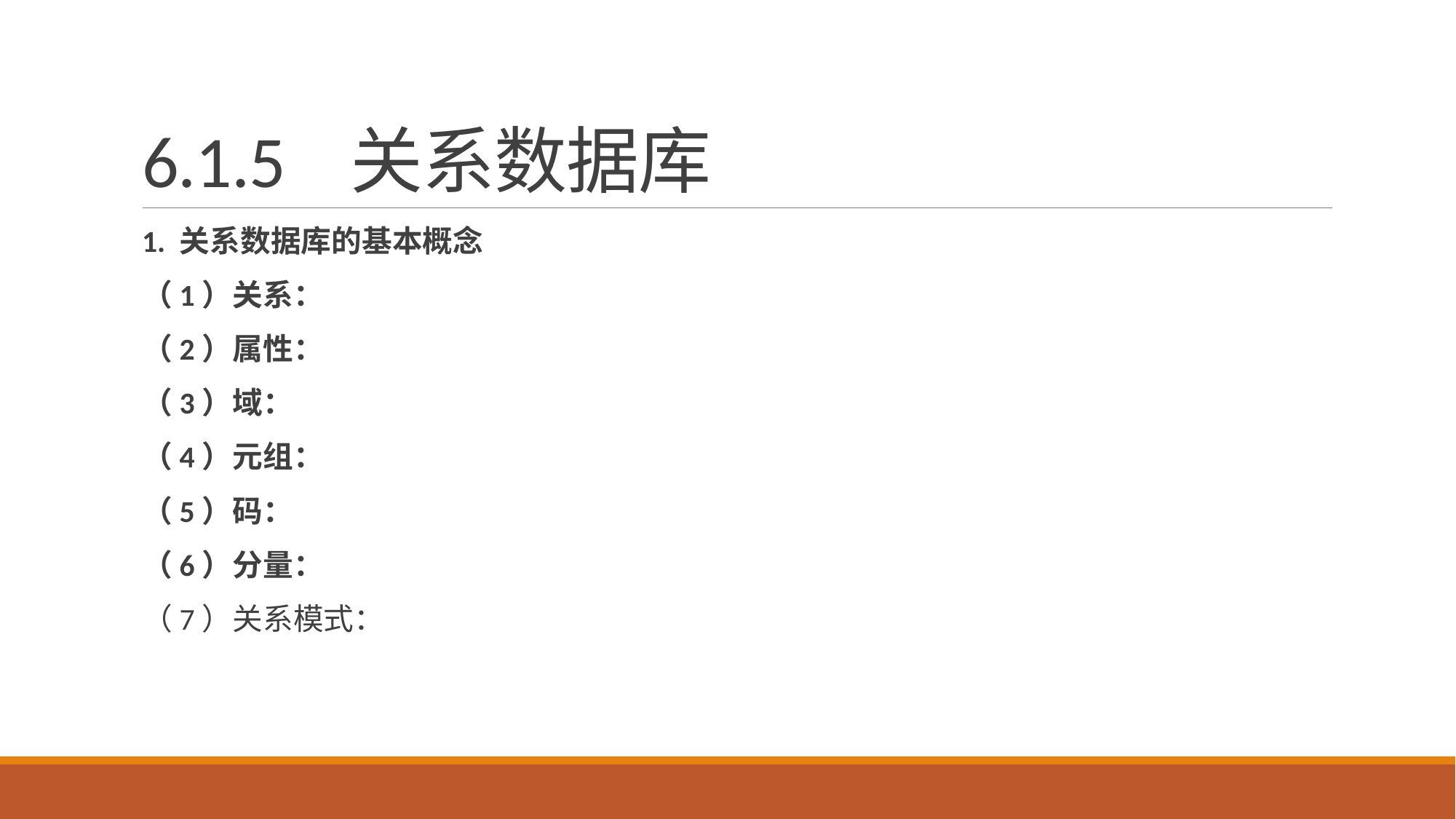

# 6.1.5   关系数据库
1. 关系数据库的基本概念
（1）关系：
（2）属性：
（3）域：
（4）元组：
（5）码：
（6）分量：
（7）关系模式：